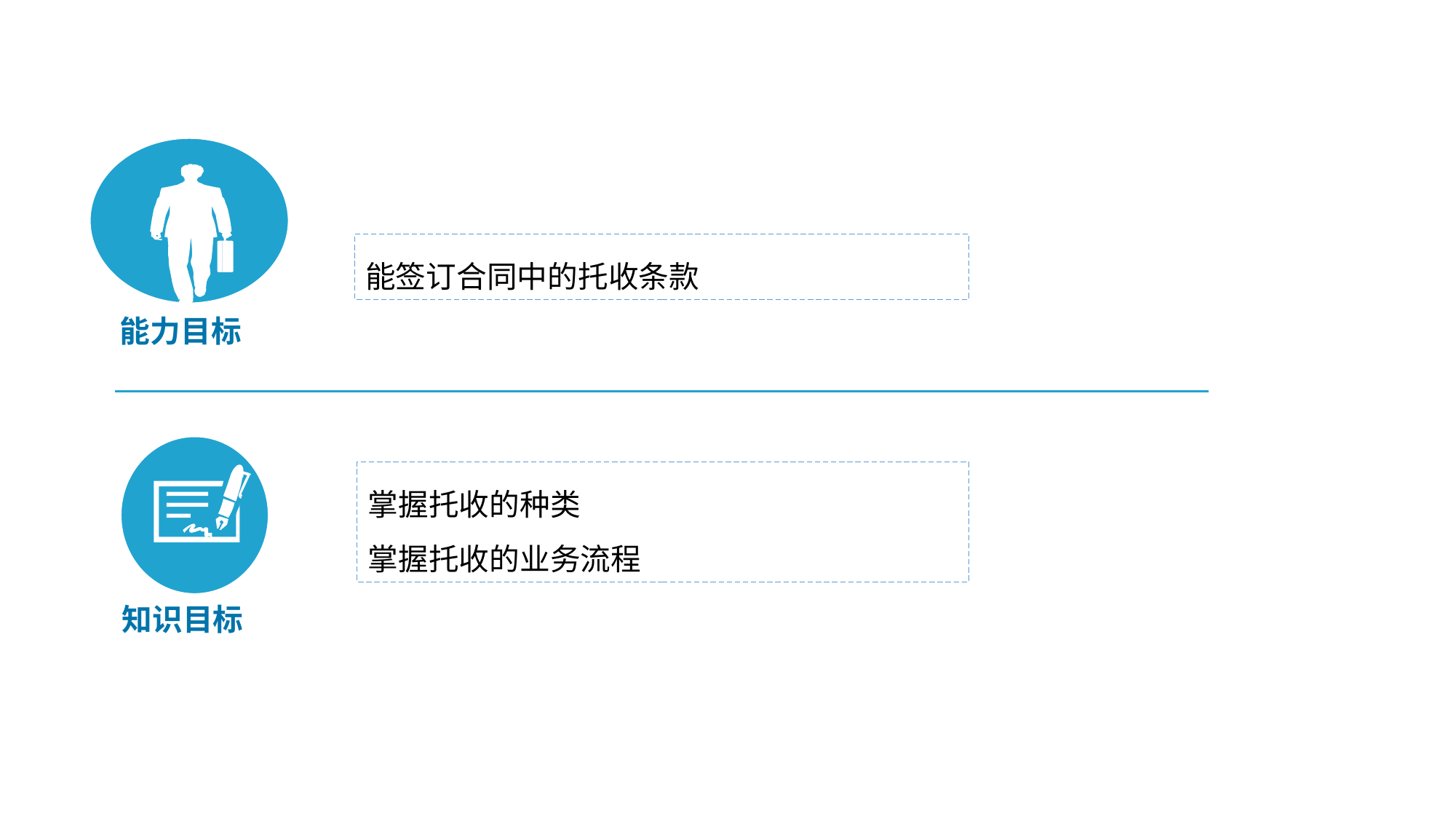

能签订合同中的托收条款
能力目标

掌握托收的种类
掌握托收的业务流程
知识目标